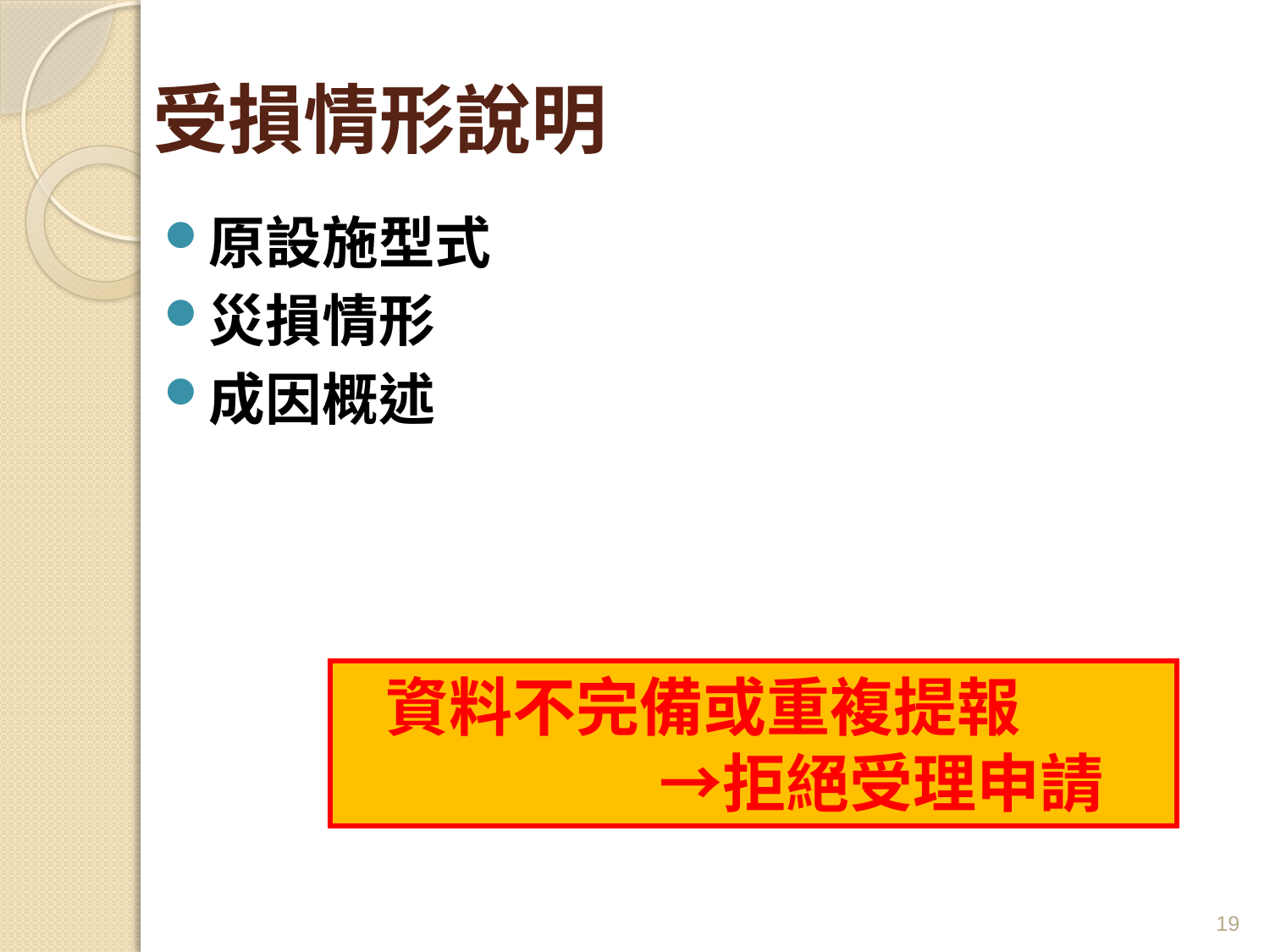

# 受損情形說明
原設施型式
災損情形
成因概述

  資料不完備或重複提報
                      →拒絕受理申請
19